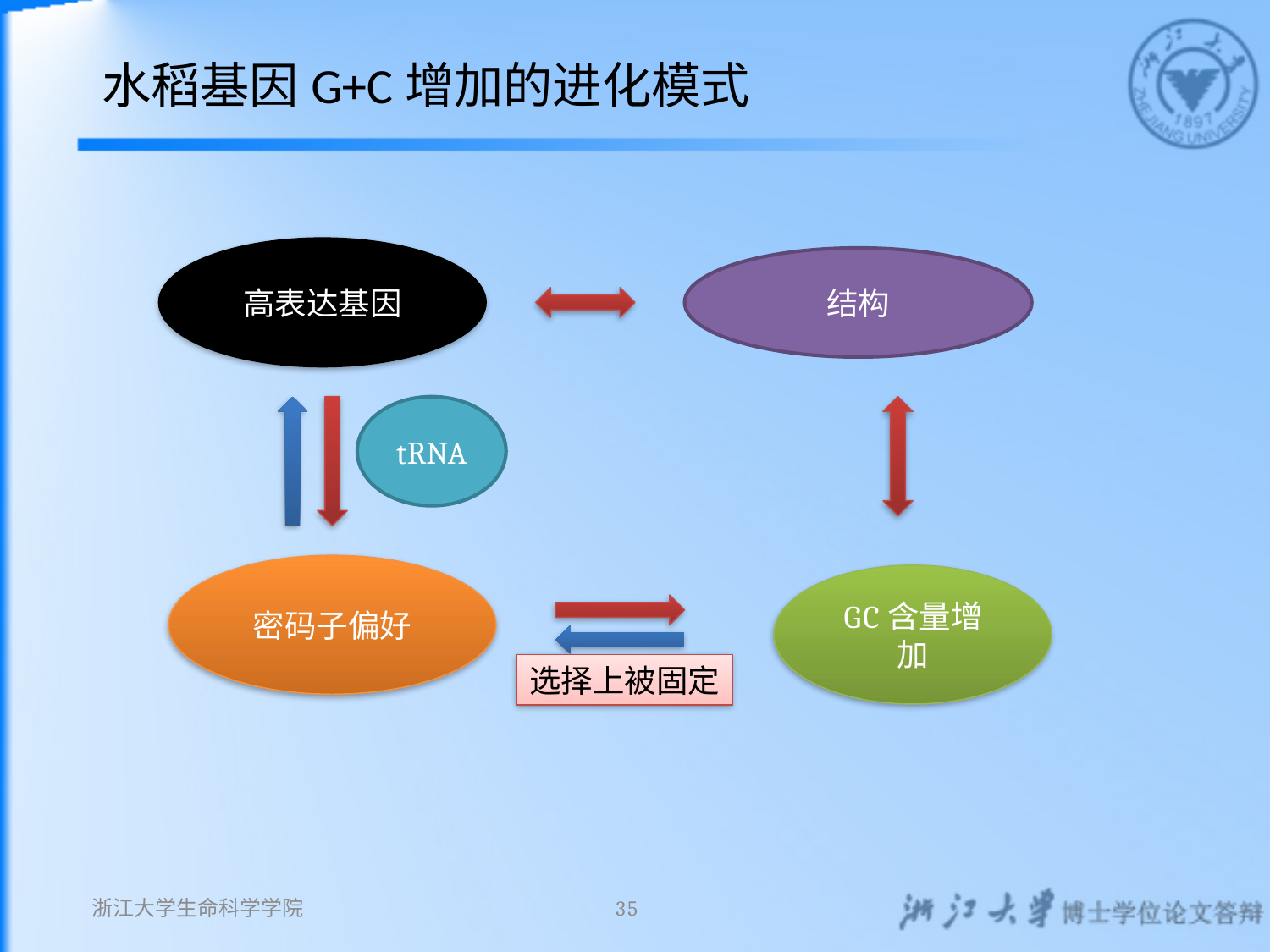

# 水稻基因G+C增加的进化模式
高表达基因
结构

tRNA

密码子偏好
GC含量增加

选择上被固定
浙江大学生命科学学院
35